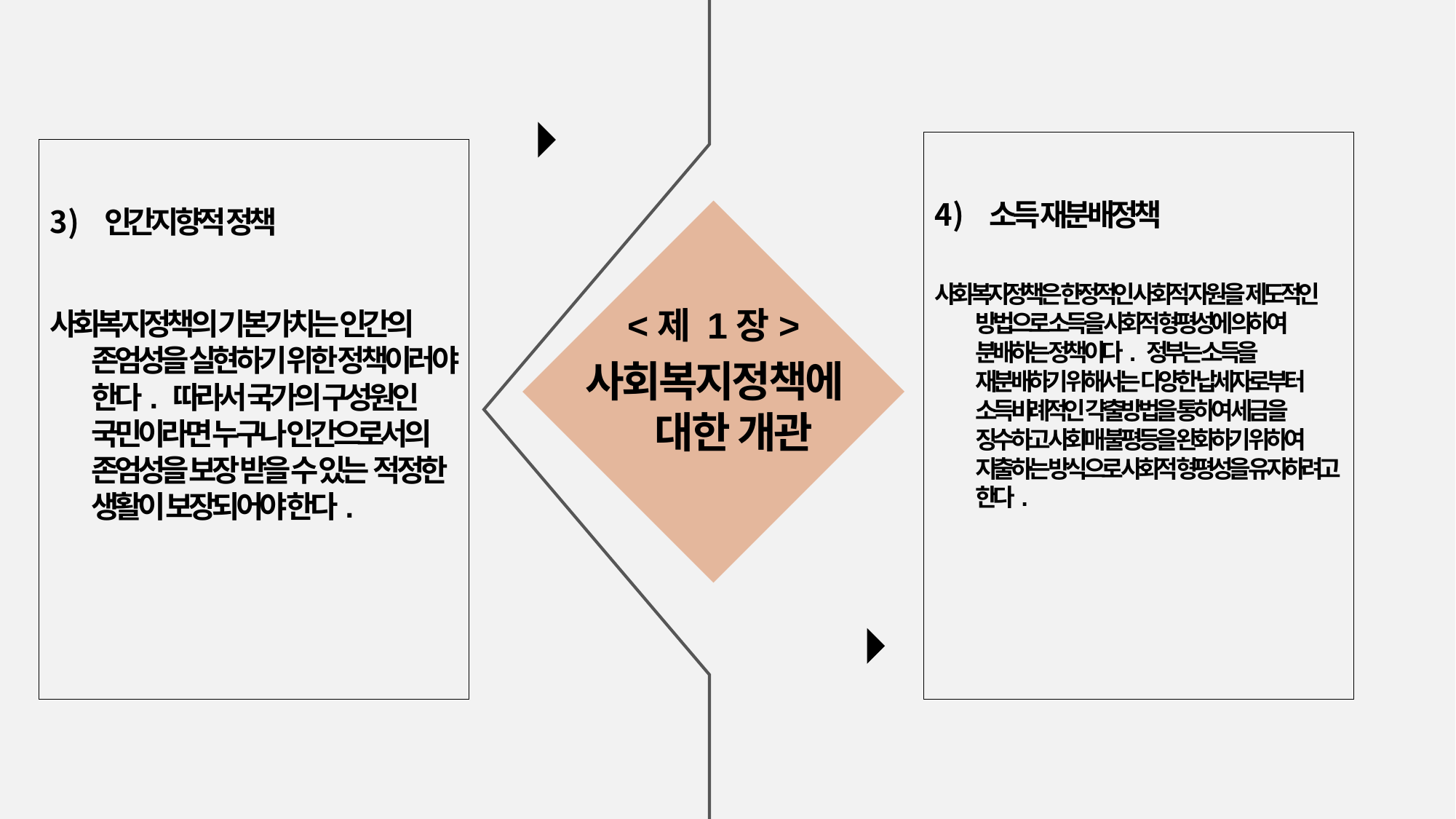

소득 재분배정책

사회복지정책은 한정적인 사회적 자원을  제도적인 방법으로 소득을 사회적 형평성에 의하여  분배하는 정책이다.  정부는 소득을 재분배하기 위해서는  다양한 납세자로부터  소득비례적인  갹출방법을 통하여 세금을 징수하고 사회매 불평등을 완화하기 위하여 지출하는 방식으로 사회적 형평성을 유지하려고 한다.

인간지향적 정책

사회복지정책의 기본가치는 인간의 존엄성을 실현하기 위한 정책이러야 한다.  따라서 국가의 구성원인  국민이라면 누구나 인간으로서의 존엄성을 보장 받을 수 있는  적정한 생활이 보장되어야 한다.

<제 1장>
사회복지정책에 대한 개관
START